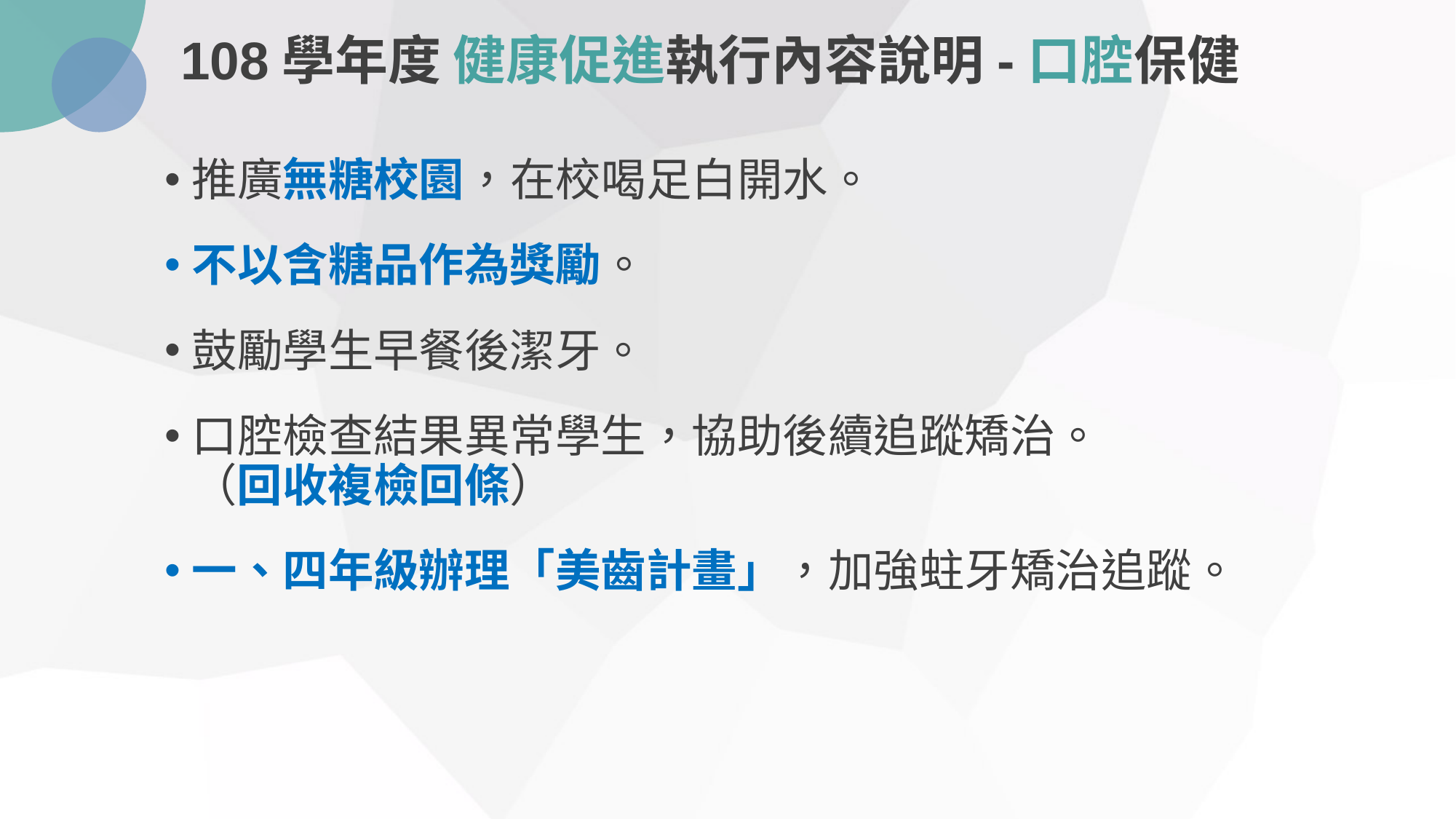

108學年度 健康促進執行內容說明-口腔保健

推廣無糖校園，在校喝足白開水。
不以含糖品作為獎勵。
鼓勵學生早餐後潔牙。
口腔檢查結果異常學生，協助後續追蹤矯治。
（回收複檢回條）
一、四年級辦理「美齒計畫」，加強蛀牙矯治追蹤。